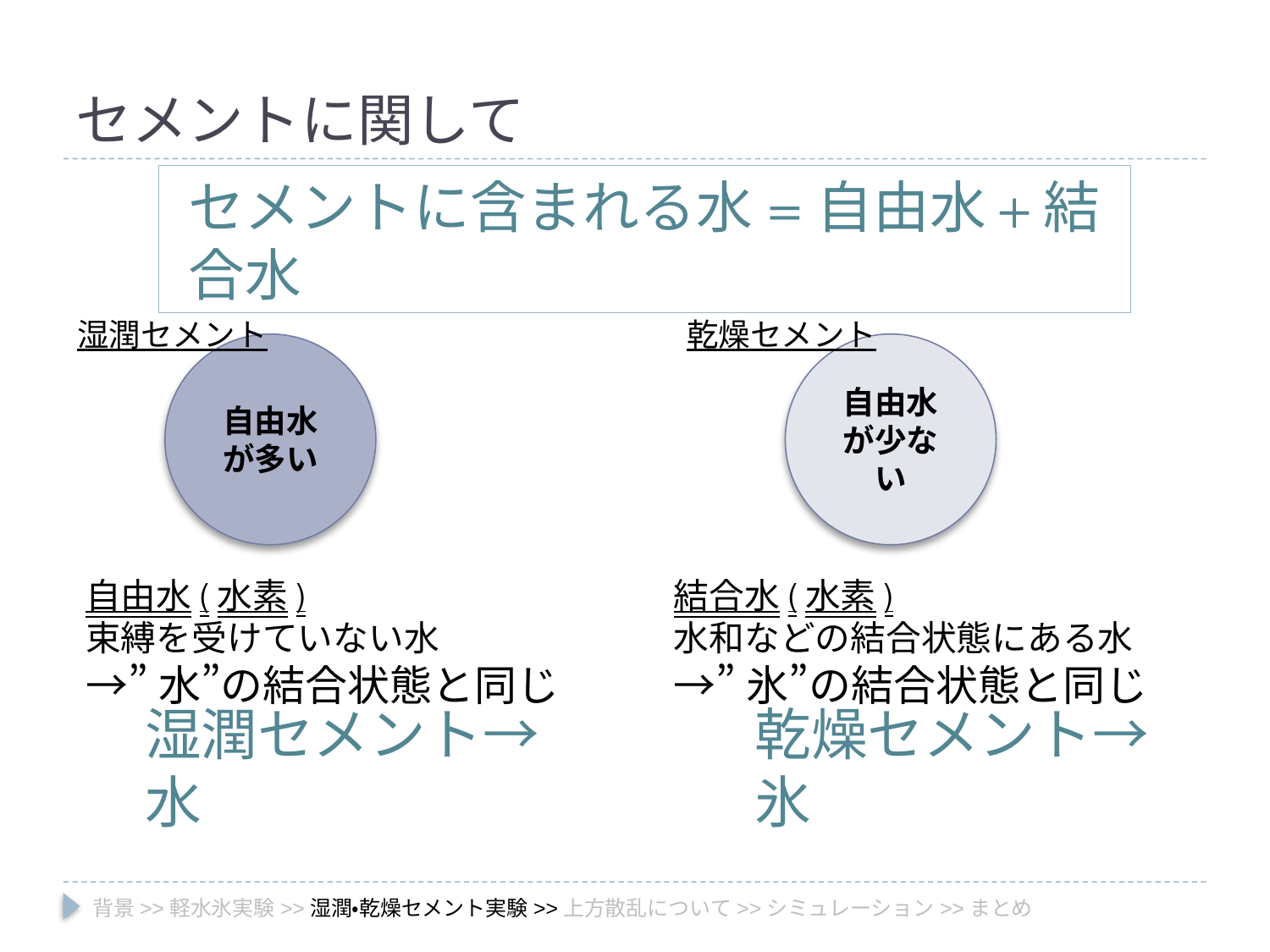

# セメントに関して
セメントに含まれる水=自由水+結合水
湿潤セメント
乾燥セメント
自由水が多い
自由水が少ない
自由水(水素)
束縛を受けていない水
→”水”の結合状態と同じ
結合水(水素)
水和などの結合状態にある水
→”氷”の結合状態と同じ
湿潤セメント→水
乾燥セメント→氷
背景>>軽水氷実験>>湿潤・乾燥セメント実験>>上方散乱について>>シミュレーション>>まとめ